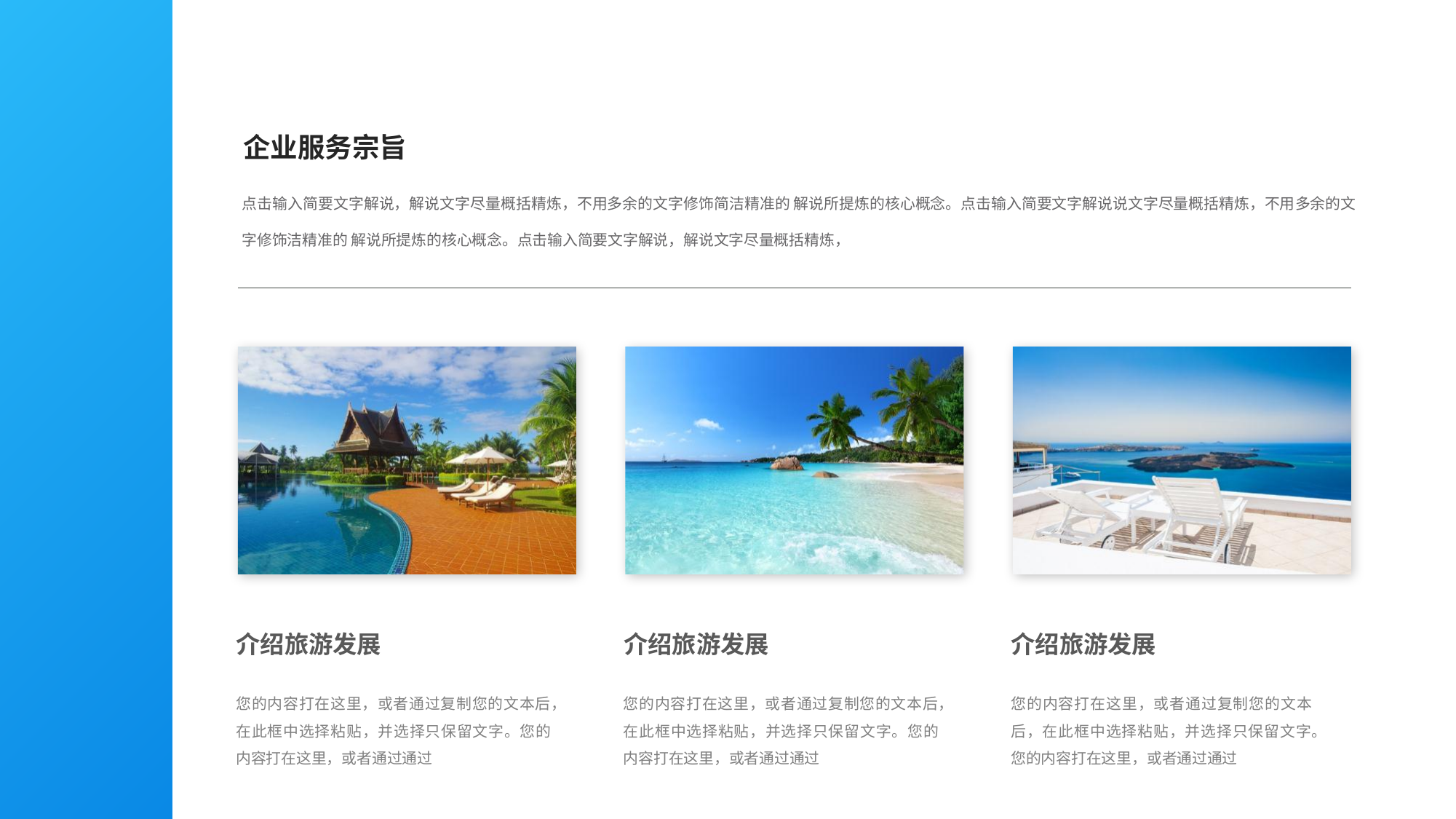

企业服务宗旨
点击输入简要文字解说，解说文字尽量概括精炼，不用多余的文字修饰简洁精准的 解说所提炼的核心概念。点击输入简要文字解说说文字尽量概括精炼，不用多余的文字修饰洁精准的 解说所提炼的核心概念。点击输入简要文字解说，解说文字尽量概括精炼，

介绍旅游发展
您的内容打在这里，或者通过复制您的文本后，在此框中选择粘贴，并选择只保留文字。您的内容打在这里，或者通过通过
介绍旅游发展
您的内容打在这里，或者通过复制您的文本后，在此框中选择粘贴，并选择只保留文字。您的内容打在这里，或者通过通过
介绍旅游发展
您的内容打在这里，或者通过复制您的文本后，在此框中选择粘贴，并选择只保留文字。您的内容打在这里，或者通过通过